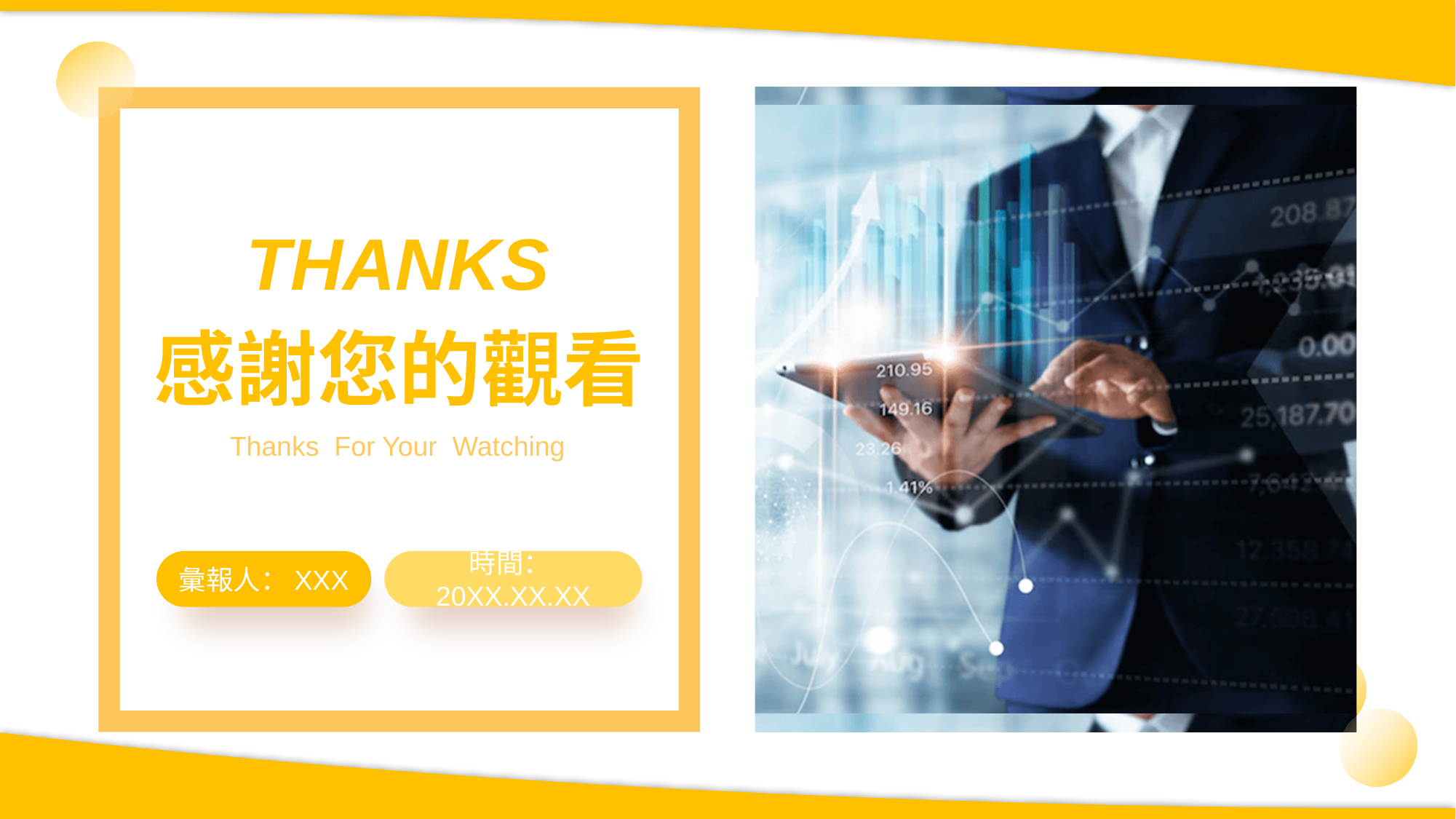

THANKS

感謝您的觀看
Thanks  For Your  Watching
彙報人：XXX
時間：20XX.XX.XX